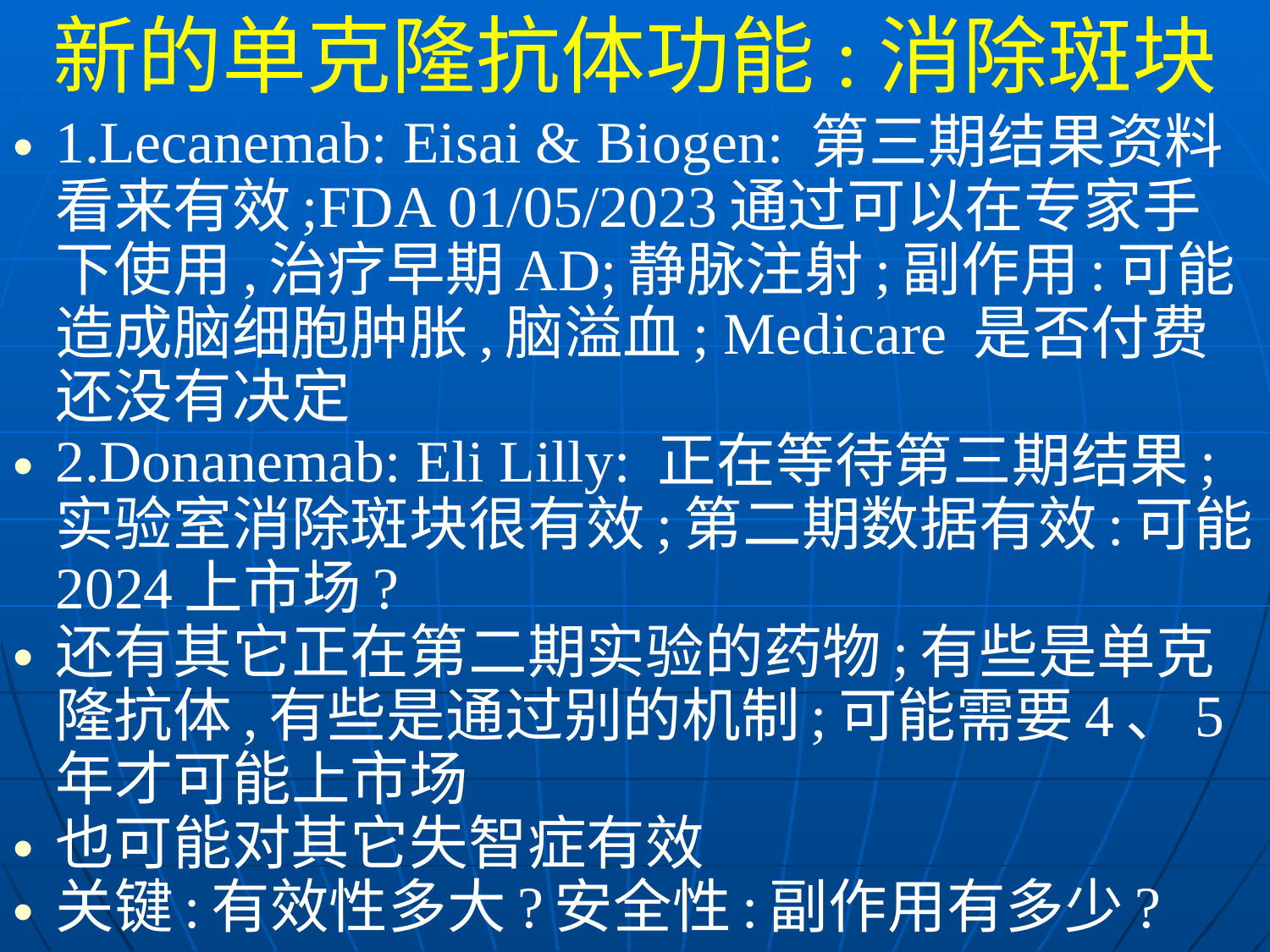

新的单克隆抗体功能:消除斑块
1.Lecanemab: Eisai & Biogen: 第三期结果资料看来有效;FDA 01/05/2023通过可以在专家手下使用,治疗早期AD;静脉注射;副作用:可能造成脑细胞肿胀,脑溢血; Medicare 是否付费还没有决定
2.Donanemab: Eli Lilly: 正在等待第三期结果;实验室消除斑块很有效;第二期数据有效:可能2024上市场?
还有其它正在第二期实验的药物;有些是单克隆抗体,有些是通过别的机制;可能需要4、5年才可能上市场
也可能对其它失智症有效
关键:有效性多大?安全性:副作用有多少?